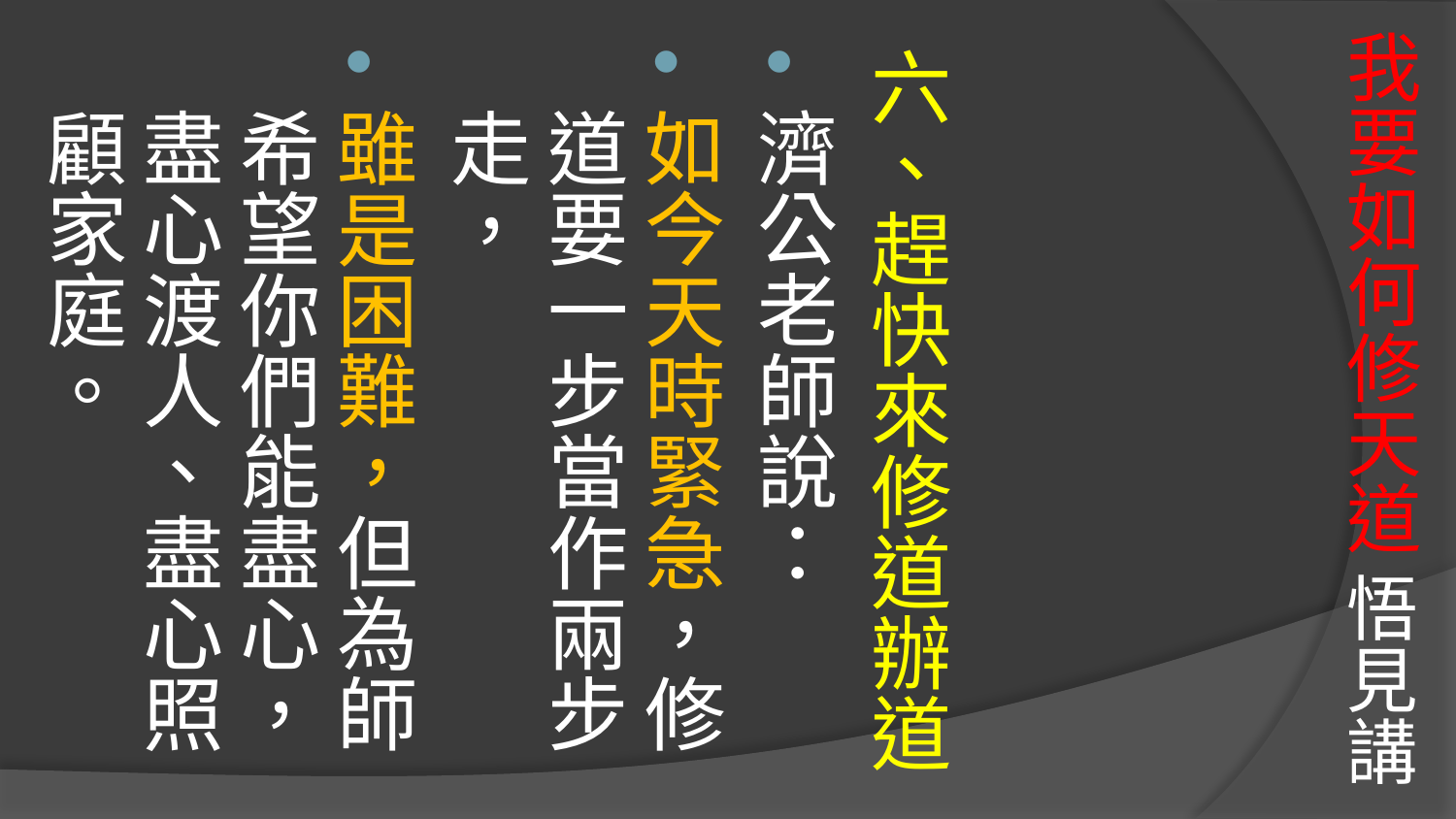

# 我要如何修天道 悟見講
六、趕快來修道辦道
濟公老師說：
如今天時緊急，修道要一步當作兩步走，
雖是困難，但為師希望你們能盡心，盡心渡人、盡心照顧家庭。